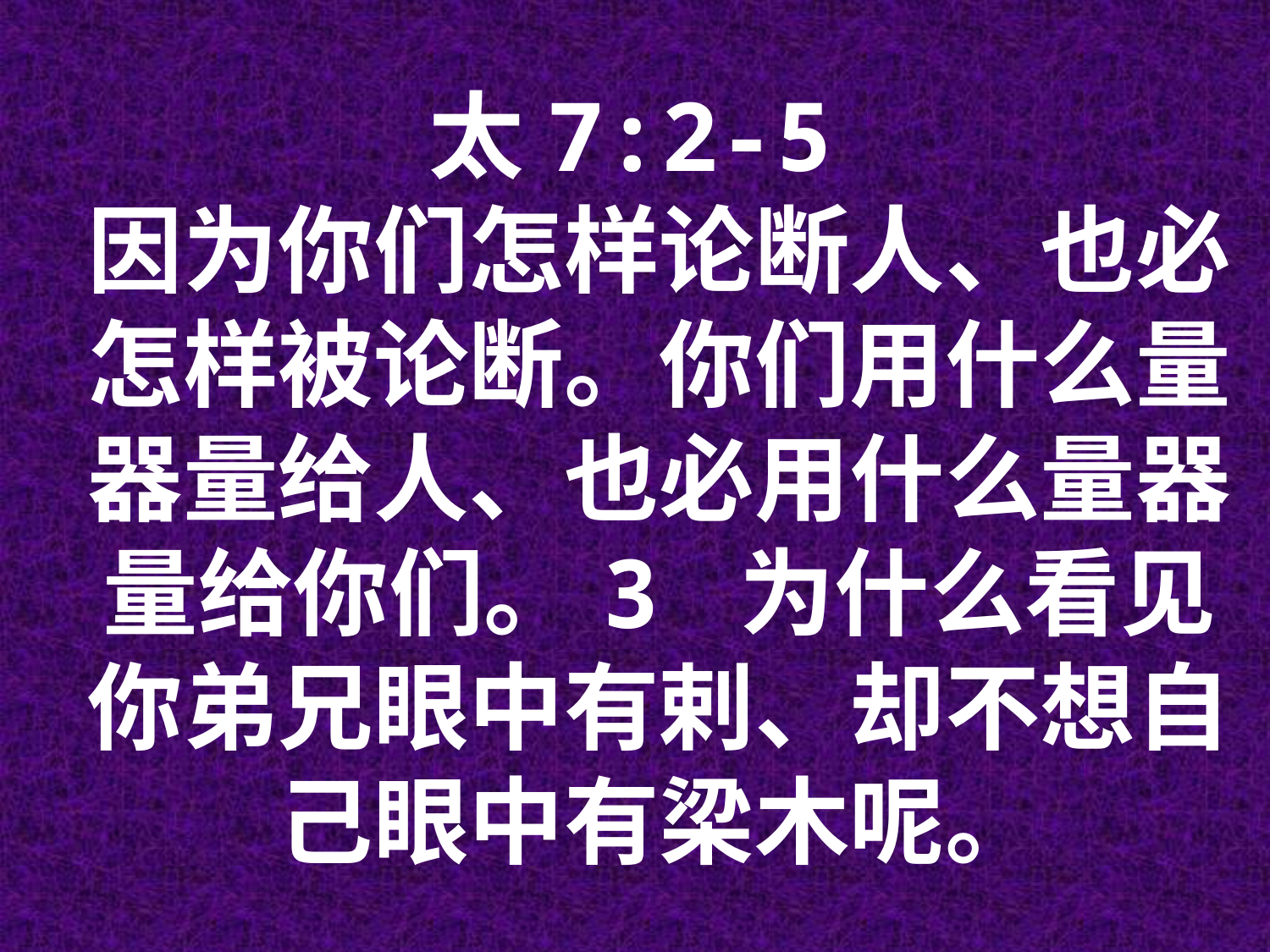

# 太7:2-5 因为你们怎样论断人、也必怎样被论断。你们用什么量器量给人、也必用什么量器量给你们。3 为什么看见你弟兄眼中有剌、却不想自己眼中有梁木呢。